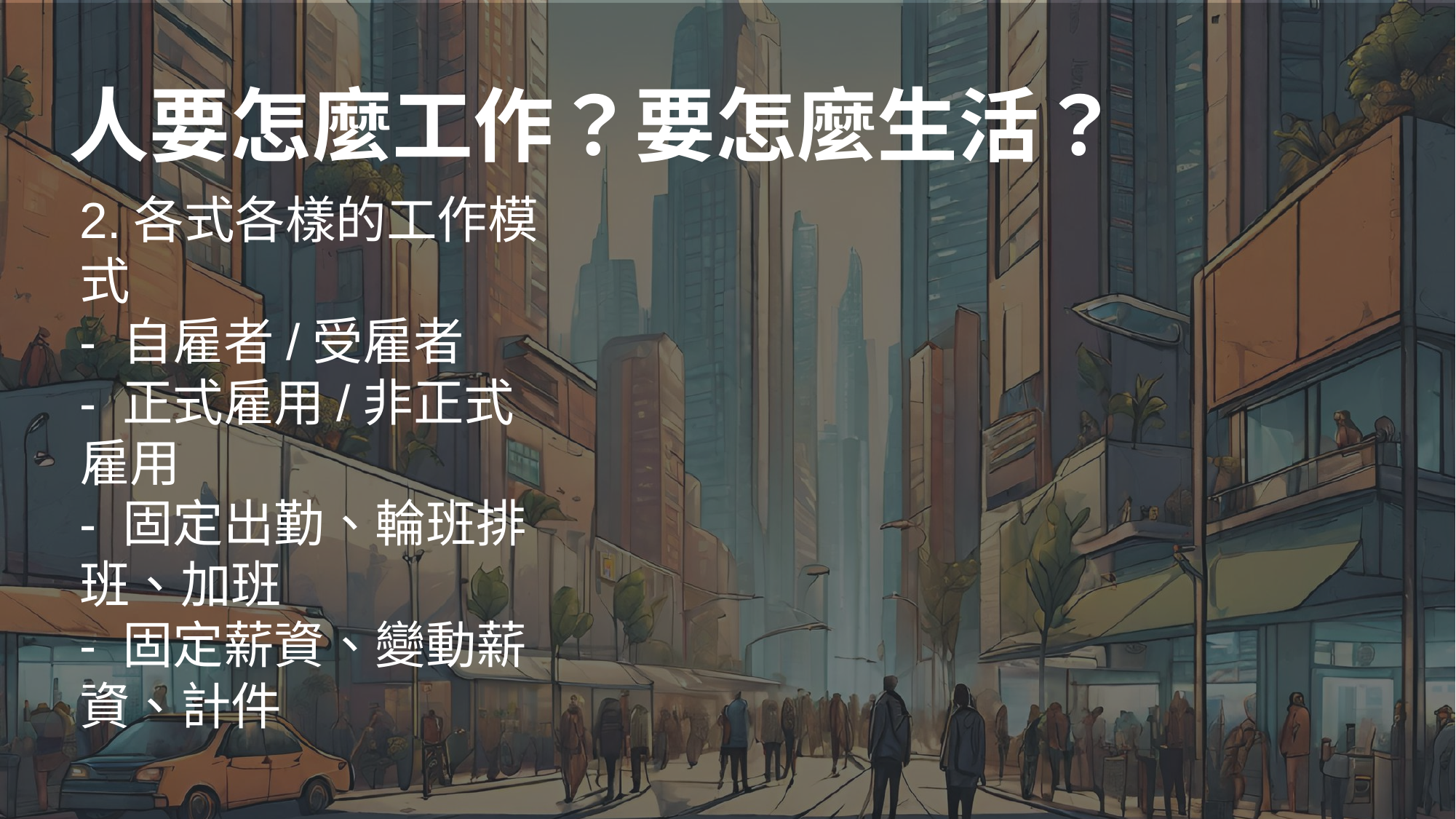

人要怎麼工作？要怎麼生活？
2.各式各樣的工作模式
- 自雇者/受雇者
- 正式雇用/非正式雇用
- 固定出勤、輪班排班、加班
- 固定薪資、變動薪資、計件